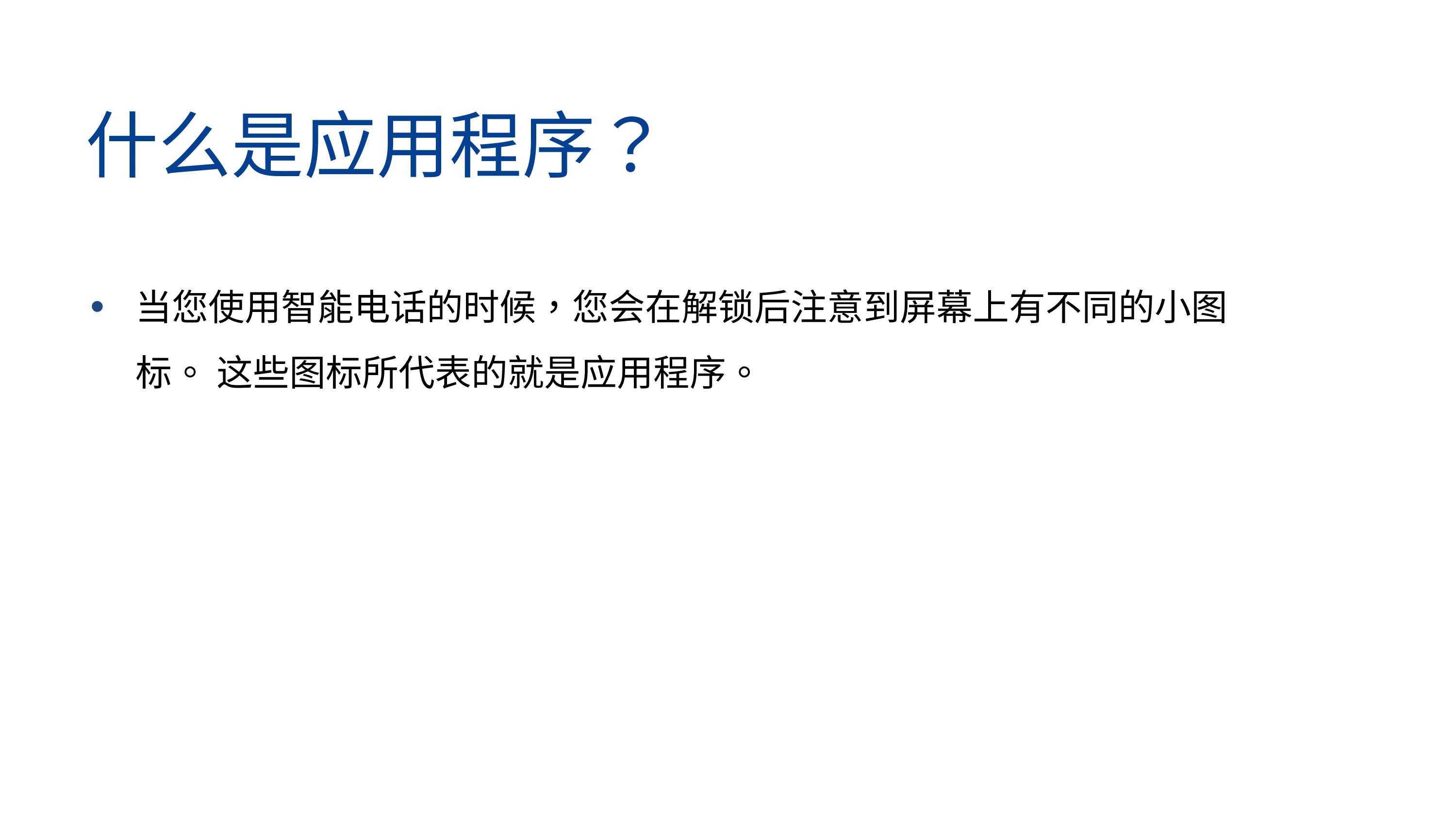

什么是应用程序？
当您使用智能电话的时候，您会在解锁后注意到屏幕上有不同的小图标。 这些图标所代表的就是应用程序。